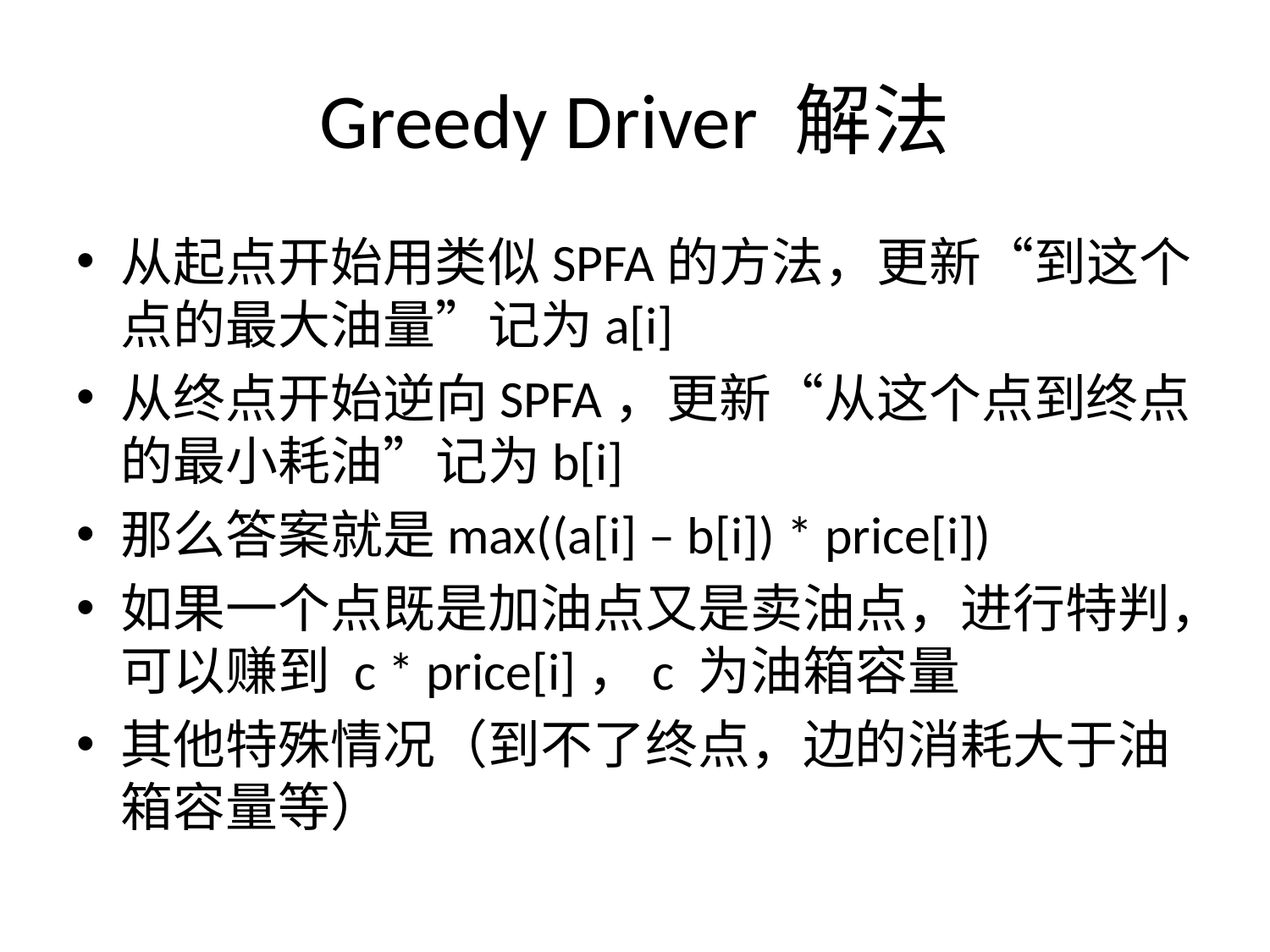

# Greedy Driver 解法
从起点开始用类似SPFA的方法，更新“到这个点的最大油量”记为a[i]
从终点开始逆向SPFA，更新“从这个点到终点的最小耗油”记为b[i]
那么答案就是max((a[i] – b[i]) * price[i])
如果一个点既是加油点又是卖油点，进行特判，可以赚到 c * price[i]，c 为油箱容量
其他特殊情况（到不了终点，边的消耗大于油箱容量等）